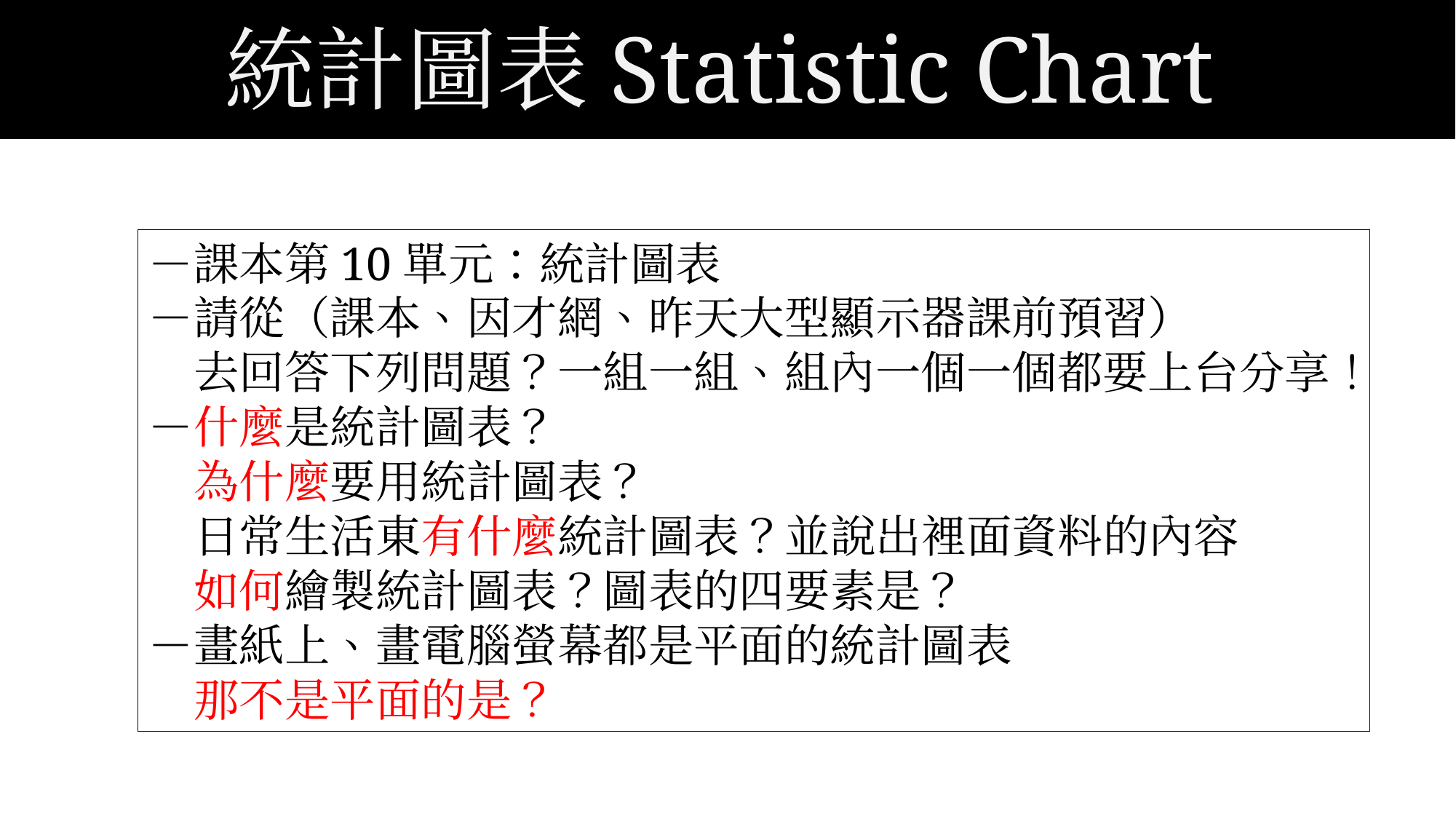

統計圖表Statistic Chart
－課本第10單元：統計圖表
－請從（課本、因才網、昨天大型顯示器課前預習）
　去回答下列問題？一組一組、組內一個一個都要上台分享！
－什麼是統計圖表？
　為什麼要用統計圖表？
　日常生活東有什麼統計圖表？並說出裡面資料的內容
　如何繪製統計圖表？圖表的四要素是？
－畫紙上、畫電腦螢幕都是平面的統計圖表
　那不是平面的是？